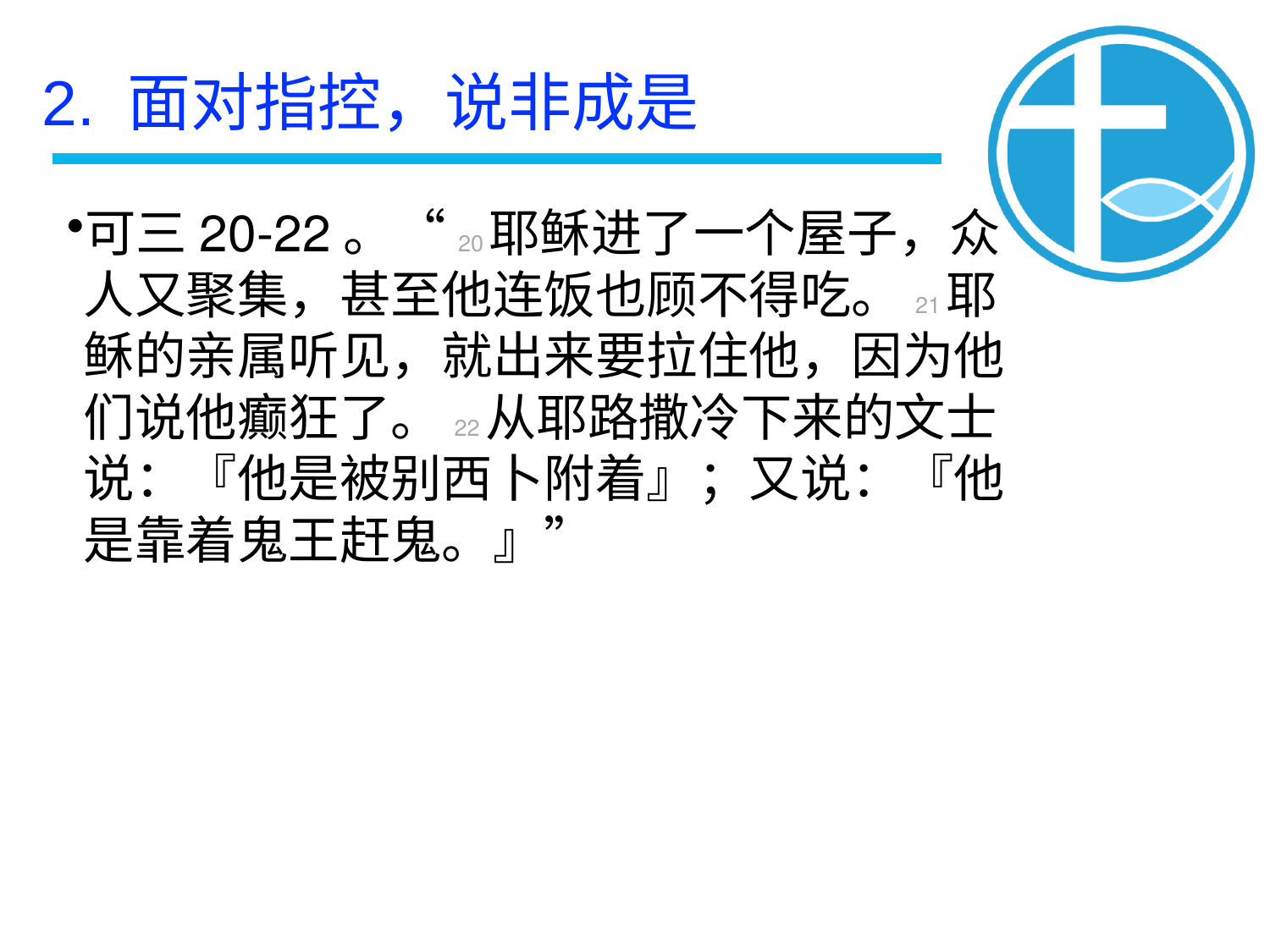

2. 面对指控，说非成是
可三20-22。“20耶稣进了一个屋子，众人又聚集，甚至他连饭也顾不得吃。21耶稣的亲属听见，就出来要拉住他，因为他们说他癫狂了。22从耶路撒冷下来的文士说：『他是被别西卜附着』；又说：『他是靠着鬼王赶鬼。』”